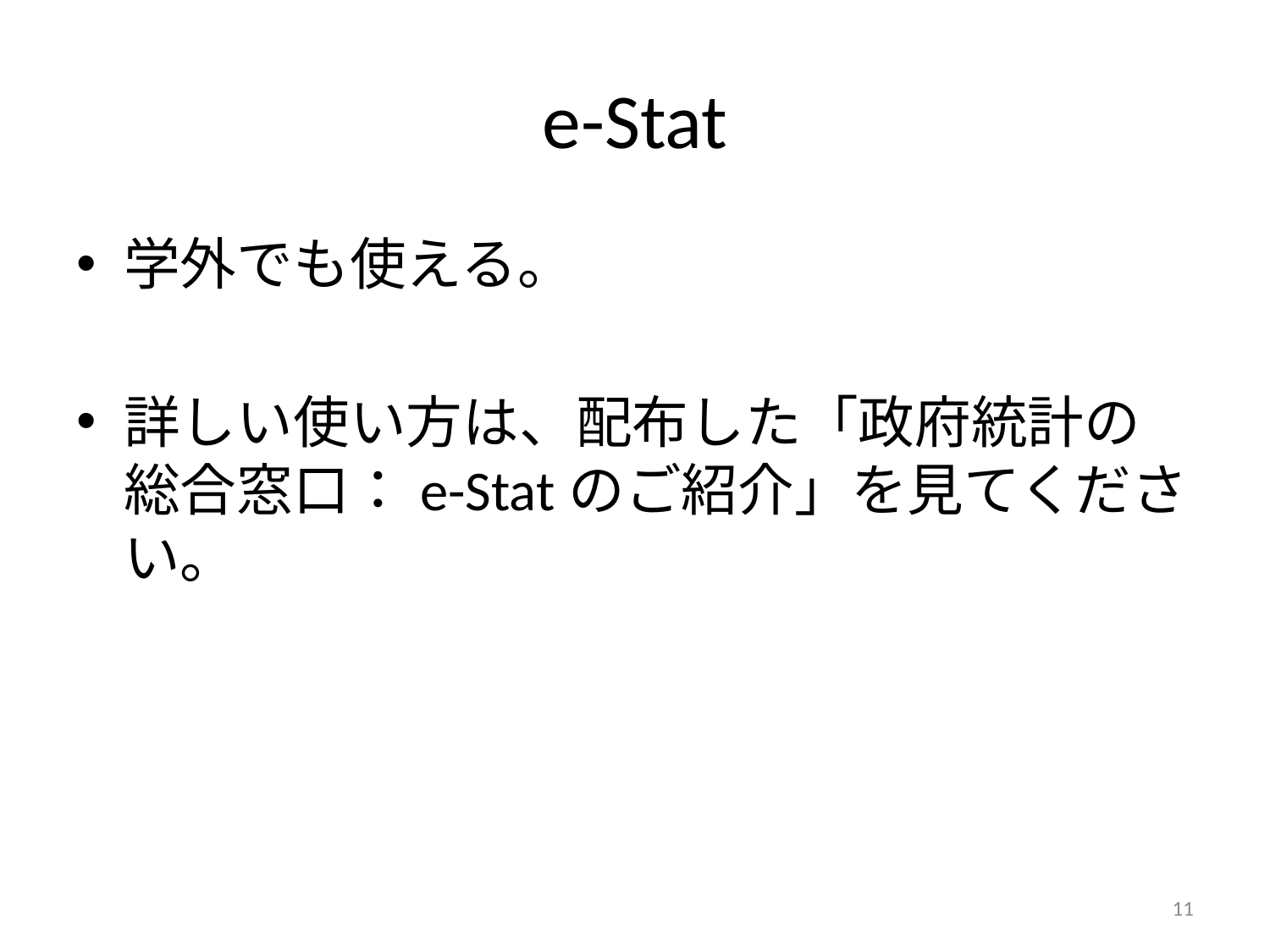

# e-Stat
学外でも使える。

詳しい使い方は、配布した「政府統計の総合窓口：e-Statのご紹介」を見てください。

11